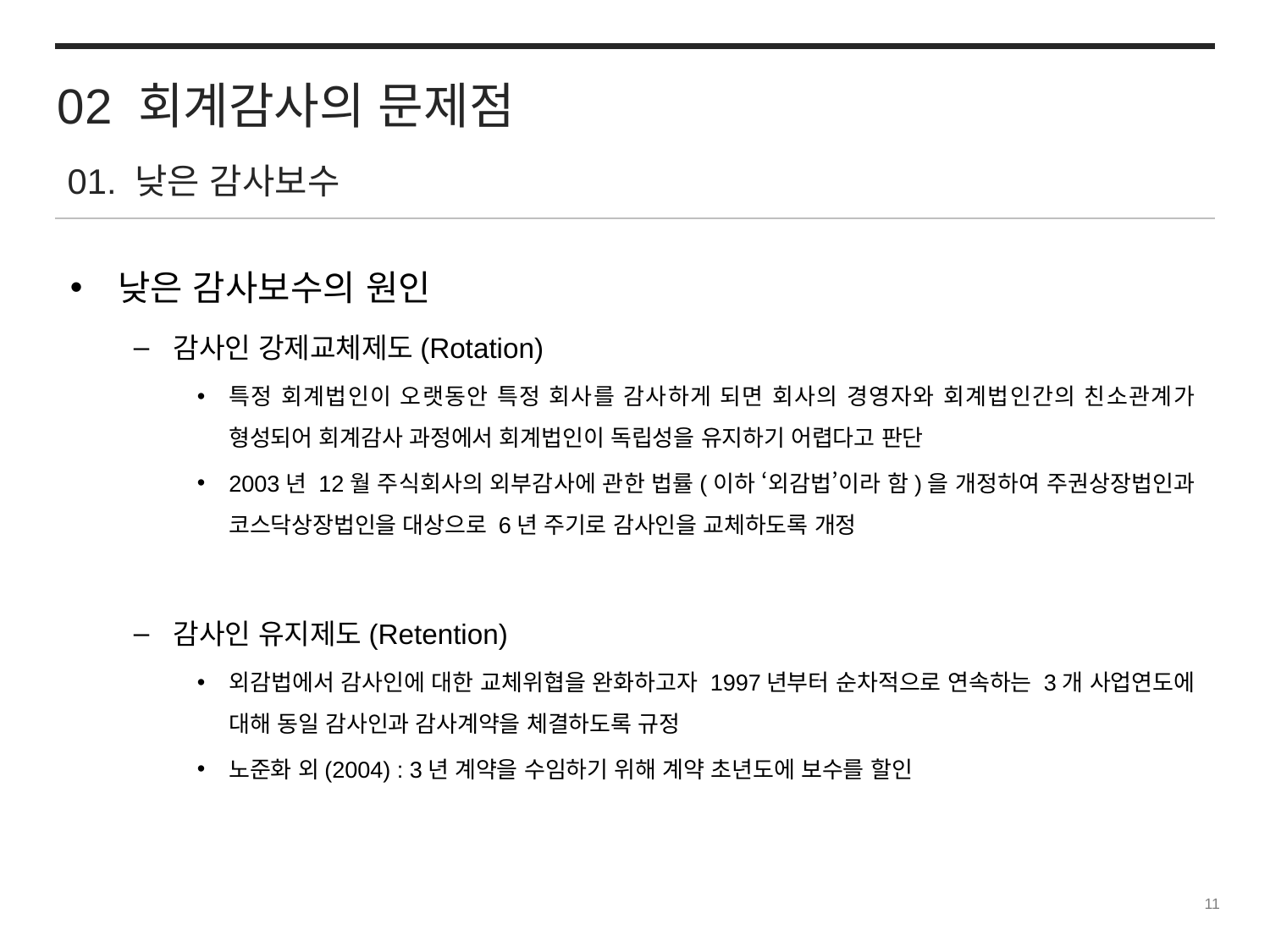

02 회계감사의 문제점
01. 낮은 감사보수
낮은 감사보수의 원인
감사인 강제교체제도(Rotation)
특정 회계법인이 오랫동안 특정 회사를 감사하게 되면 회사의 경영자와 회계법인간의 친소관계가 형성되어 회계감사 과정에서 회계법인이 독립성을 유지하기 어렵다고 판단
2003년 12월 주식회사의 외부감사에 관한 법률(이하 ‘외감법’이라 함)을 개정하여 주권상장법인과 코스닥상장법인을 대상으로 6년 주기로 감사인을 교체하도록 개정

감사인 유지제도(Retention)
외감법에서 감사인에 대한 교체위협을 완화하고자 1997년부터 순차적으로 연속하는 3개 사업연도에 대해 동일 감사인과 감사계약을 체결하도록 규정
노준화 외(2004) : 3년 계약을 수임하기 위해 계약 초년도에 보수를 할인